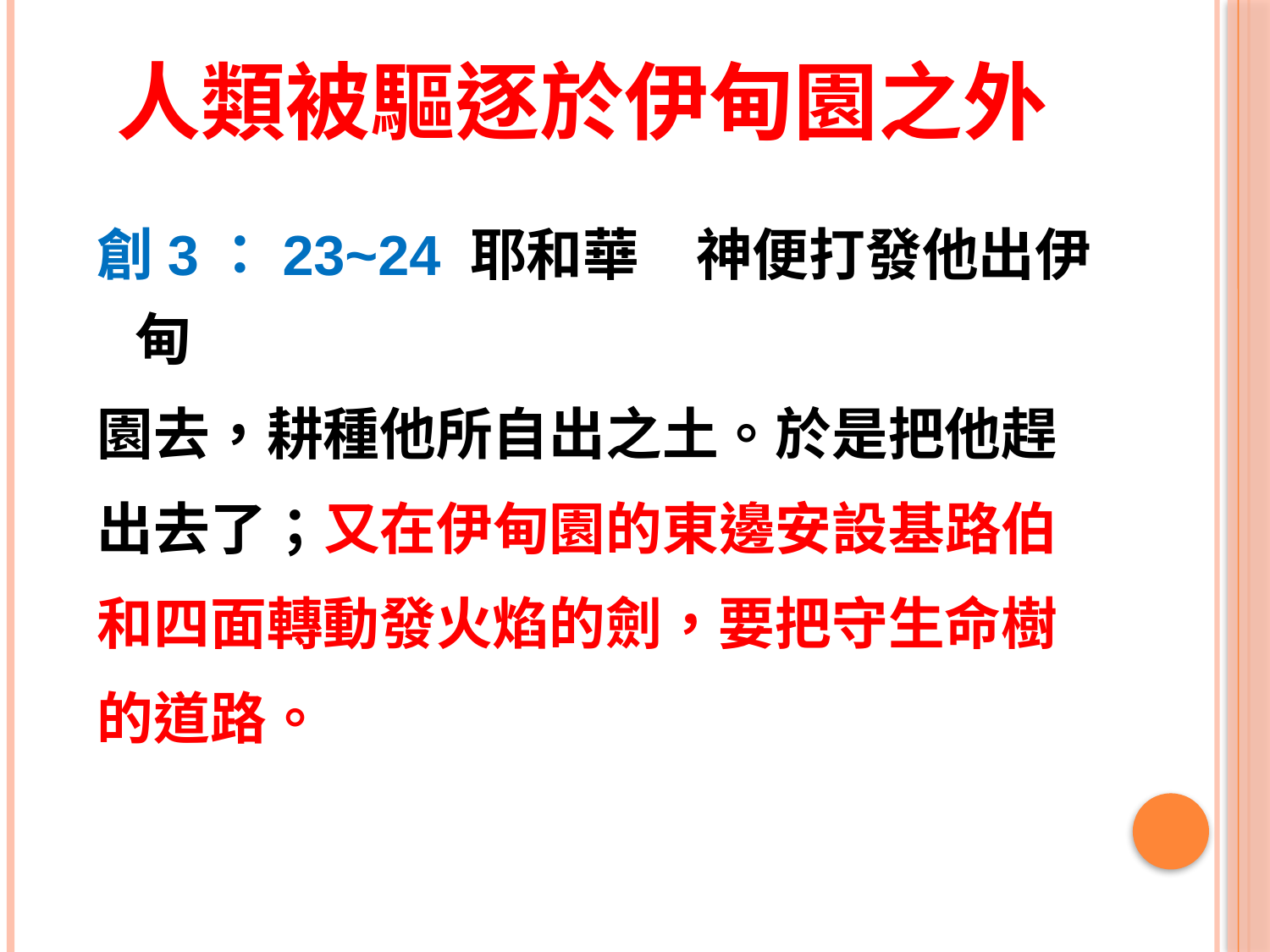

# 人類被驅逐於伊甸園之外
創3：23~24 耶和華　神便打發他出伊甸
園去，耕種他所自出之土。於是把他趕
出去了；又在伊甸園的東邊安設基路伯
和四面轉動發火焰的劍，要把守生命樹
的道路。